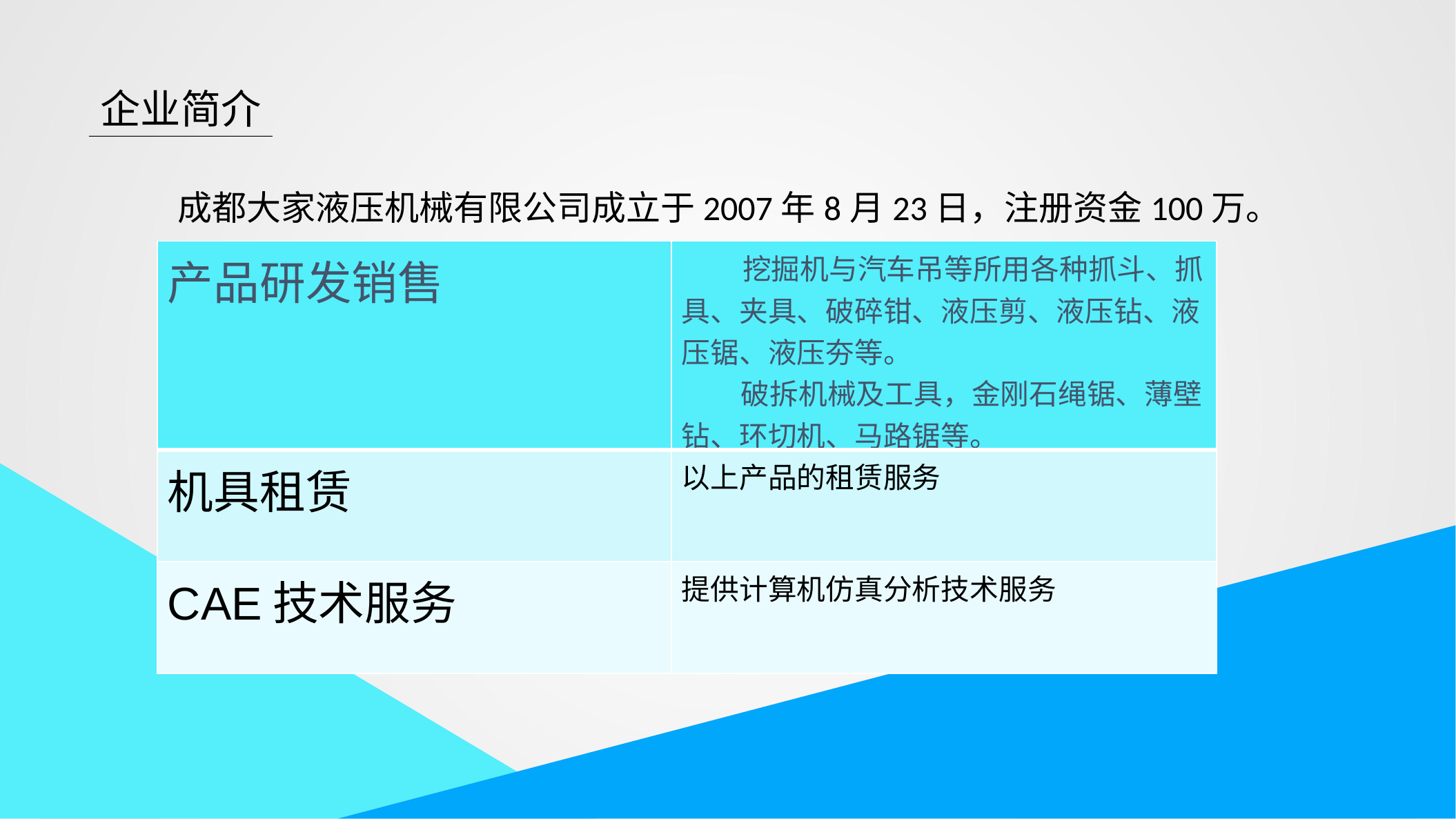

企业简介

         成都大家液压机械有限公司成立于2007年8月23日，注册资金100万。

| 产品研发销售 | 挖掘机与汽车吊等所用各种抓斗、抓具、夹具、破碎钳、液压剪、液压钻、液压锯、液压夯等。 破拆机械及工具，金刚石绳锯、薄壁钻、环切机、马路锯等。 |
| --- | --- |
| 机具租赁 | 以上产品的租赁服务 |
| CAE技术服务 | 提供计算机仿真分析技术服务 |